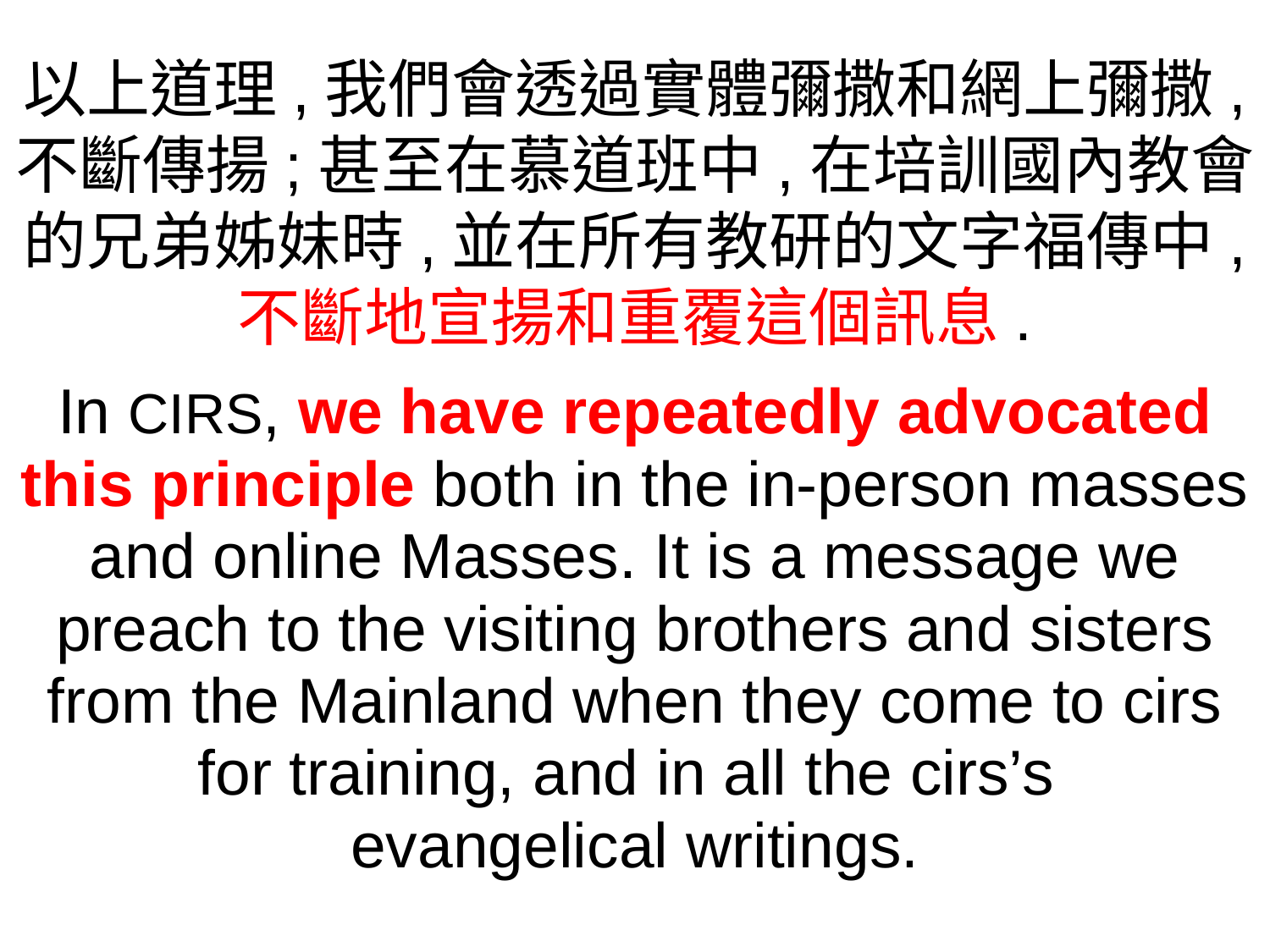

以上道理,我們會透過實體彌撒和網上彌撒,
不斷傳揚;甚至在慕道班中,在培訓國內教會的兄弟姊妹時,並在所有教研的文字福傳中,
不斷地宣揚和重覆這個訊息.
In CIRS, we have repeatedly advocated this principle both in the in-person masses and online Masses. It is a message we preach to the visiting brothers and sisters from the Mainland when they come to cirs for training, and in all the cirs’s
evangelical writings.